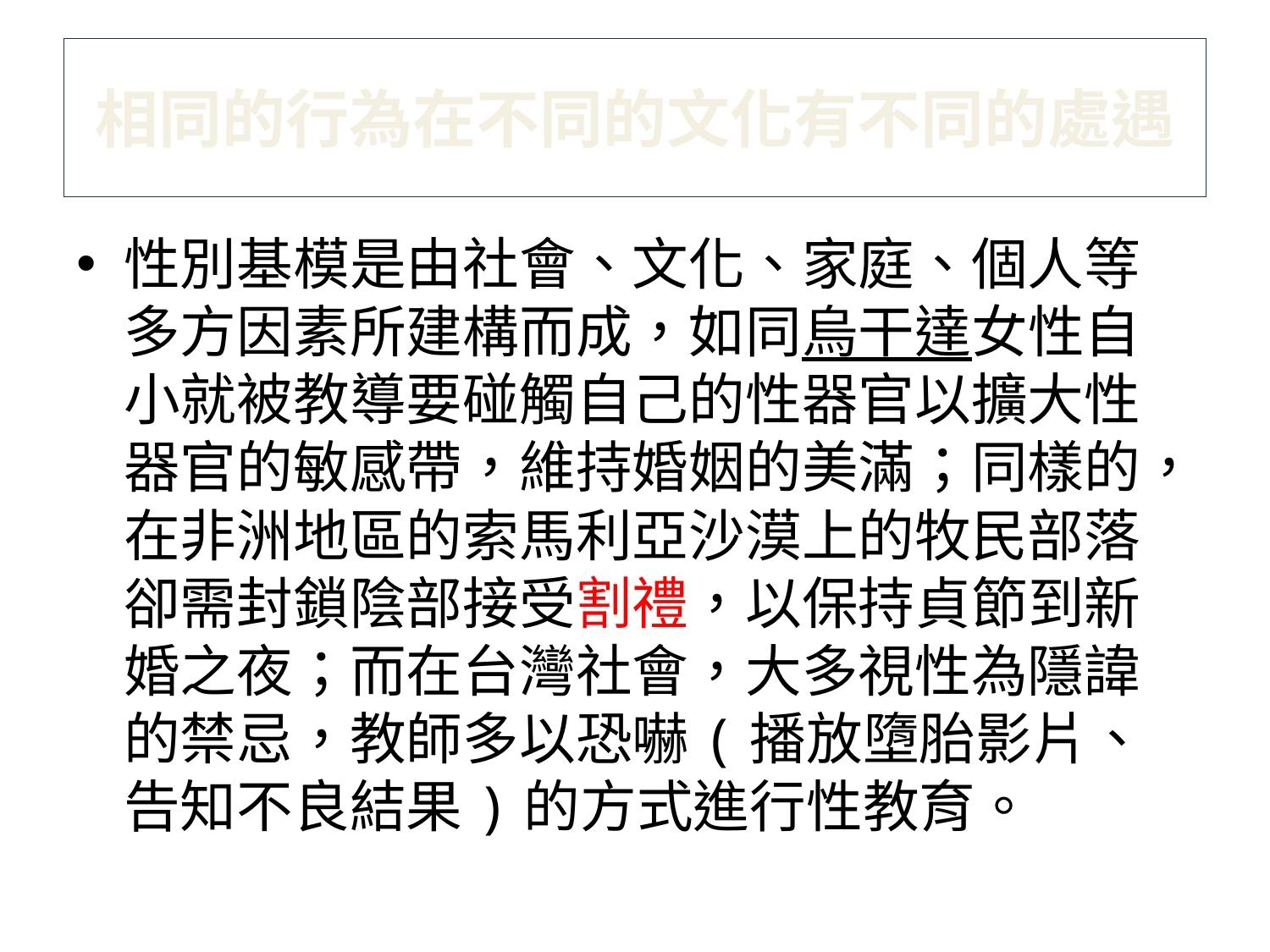

# 相同的行為在不同的文化有不同的處遇
性別基模是由社會、文化、家庭、個人等多方因素所建構而成，如同烏干達女性自小就被教導要碰觸自己的性器官以擴大性器官的敏感帶，維持婚姻的美滿；同樣的，在非洲地區的索馬利亞沙漠上的牧民部落卻需封鎖陰部接受割禮，以保持貞節到新婚之夜；而在台灣社會，大多視性為隱諱的禁忌，教師多以恐嚇(播放墮胎影片、告知不良結果)的方式進行性教育。